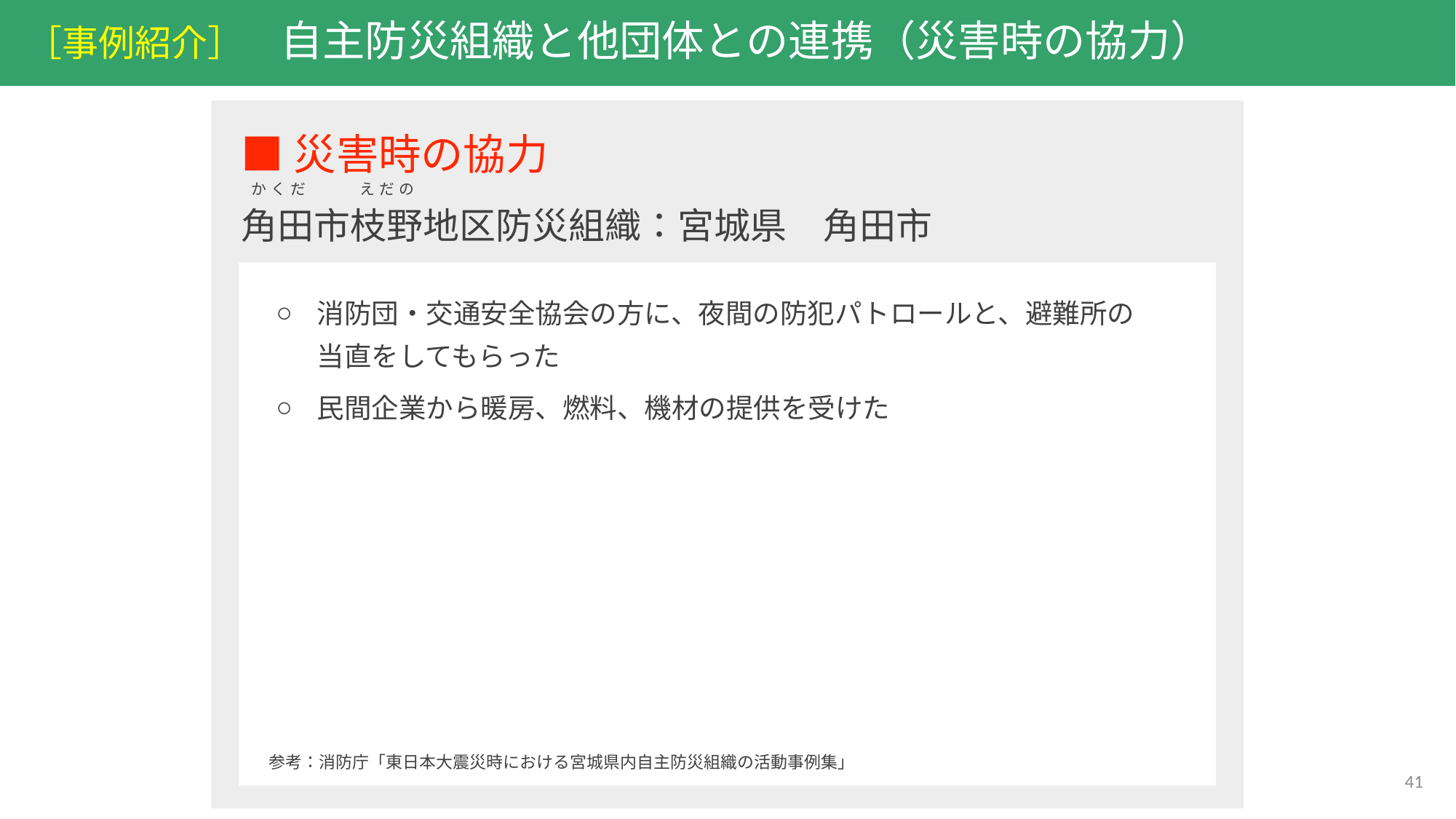

［事例紹介］　自主防災組織と他団体との連携（災害時の協力）
■災害時の協力
角田市枝野地区防災組織：宮城県　角田市
かくだ
えだの

消防団・交通安全協会の方に、夜間の防犯パトロールと、避難所の当直をしてもらった
民間企業から暖房、燃料、機材の提供を受けた
参考：消防庁「東日本大震災時における宮城県内自主防災組織の活動事例集」
41